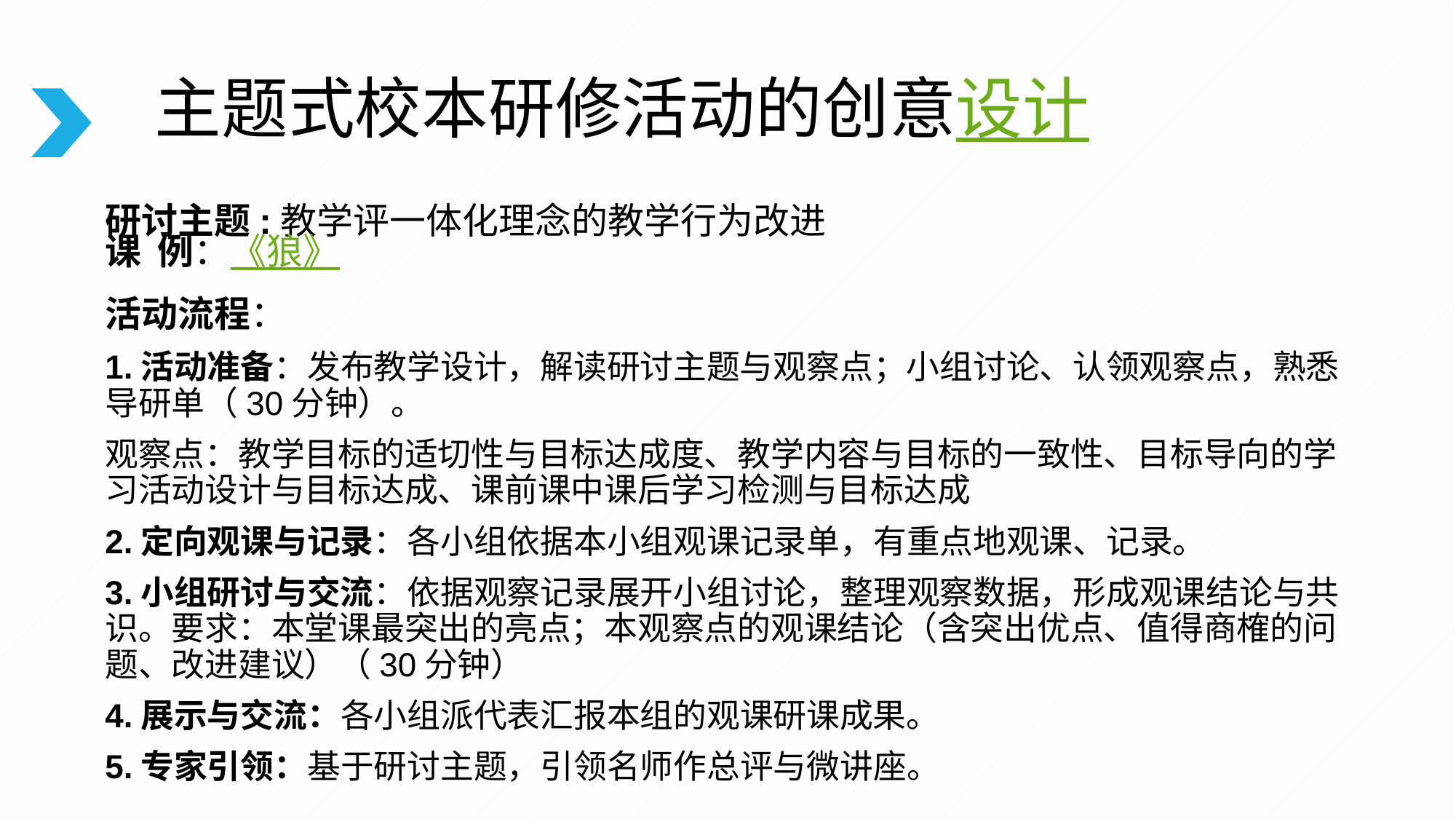

主题式校本研修活动的创意设计
研讨主题:教学评一体化理念的教学行为改进
课  例：《狼》
活动流程：
1.活动准备：发布教学设计，解读研讨主题与观察点；小组讨论、认领观察点，熟悉导研单（30分钟）。
观察点：教学目标的适切性与目标达成度、教学内容与目标的一致性、目标导向的学习活动设计与目标达成、课前课中课后学习检测与目标达成
2.定向观课与记录：各小组依据本小组观课记录单，有重点地观课、记录。
3.小组研讨与交流：依据观察记录展开小组讨论，整理观察数据，形成观课结论与共识。要求：本堂课最突出的亮点；本观察点的观课结论（含突出优点、值得商榷的问题、改进建议）（30分钟）
4.展示与交流：各小组派代表汇报本组的观课研课成果。
5.专家引领：基于研讨主题，引领名师作总评与微讲座。